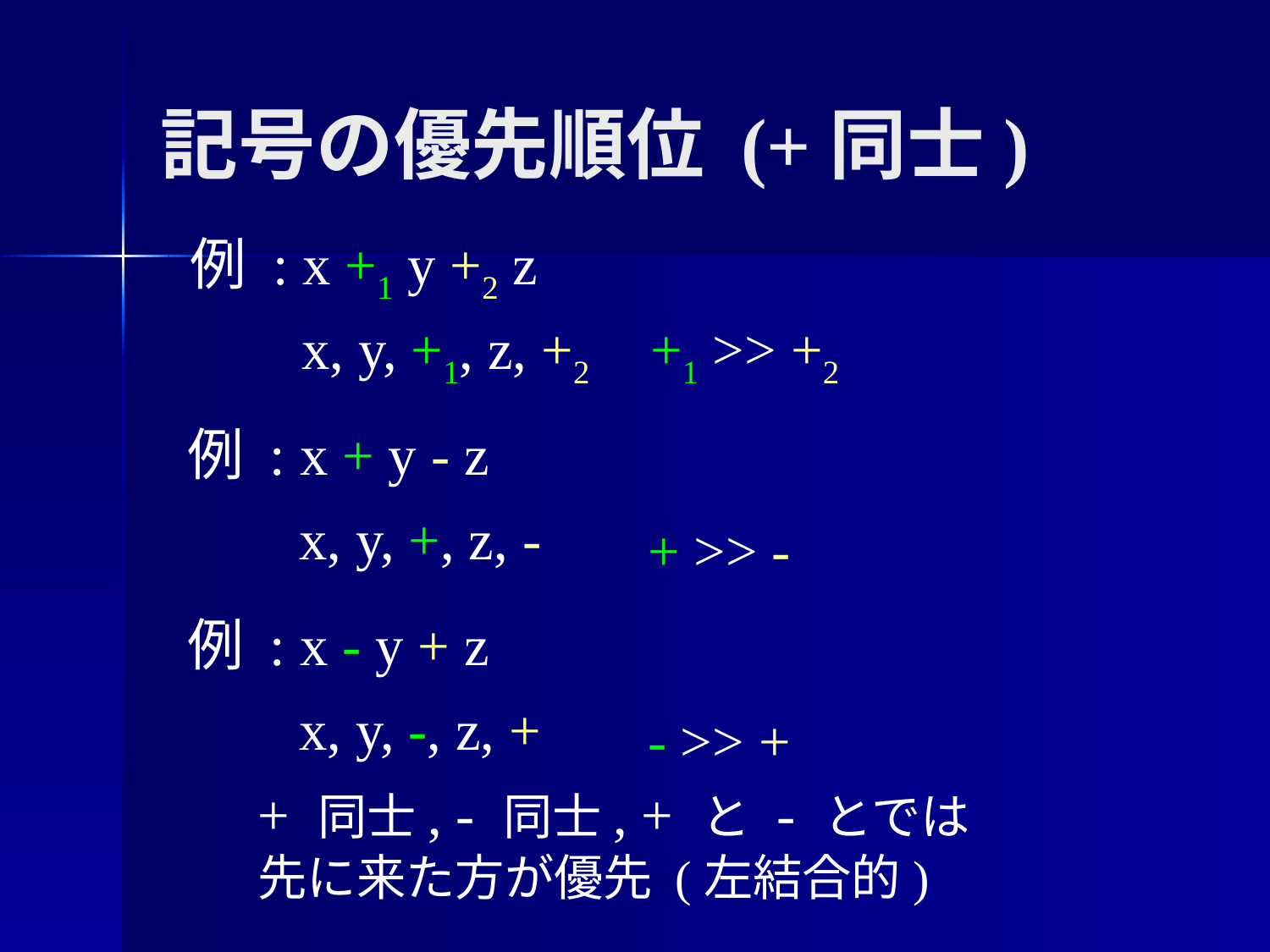

# 記号の優先順位 (+同士)
例 : x +1 y +2 z
x, y, +1, z, +2
+1 >> +2
例 : x + y - z
x, y, +, z, -
+ >> -
例 : x - y + z
x, y, -, z, +
- >> +
+ 同士, - 同士, + と - とでは
先に来た方が優先 (左結合的)